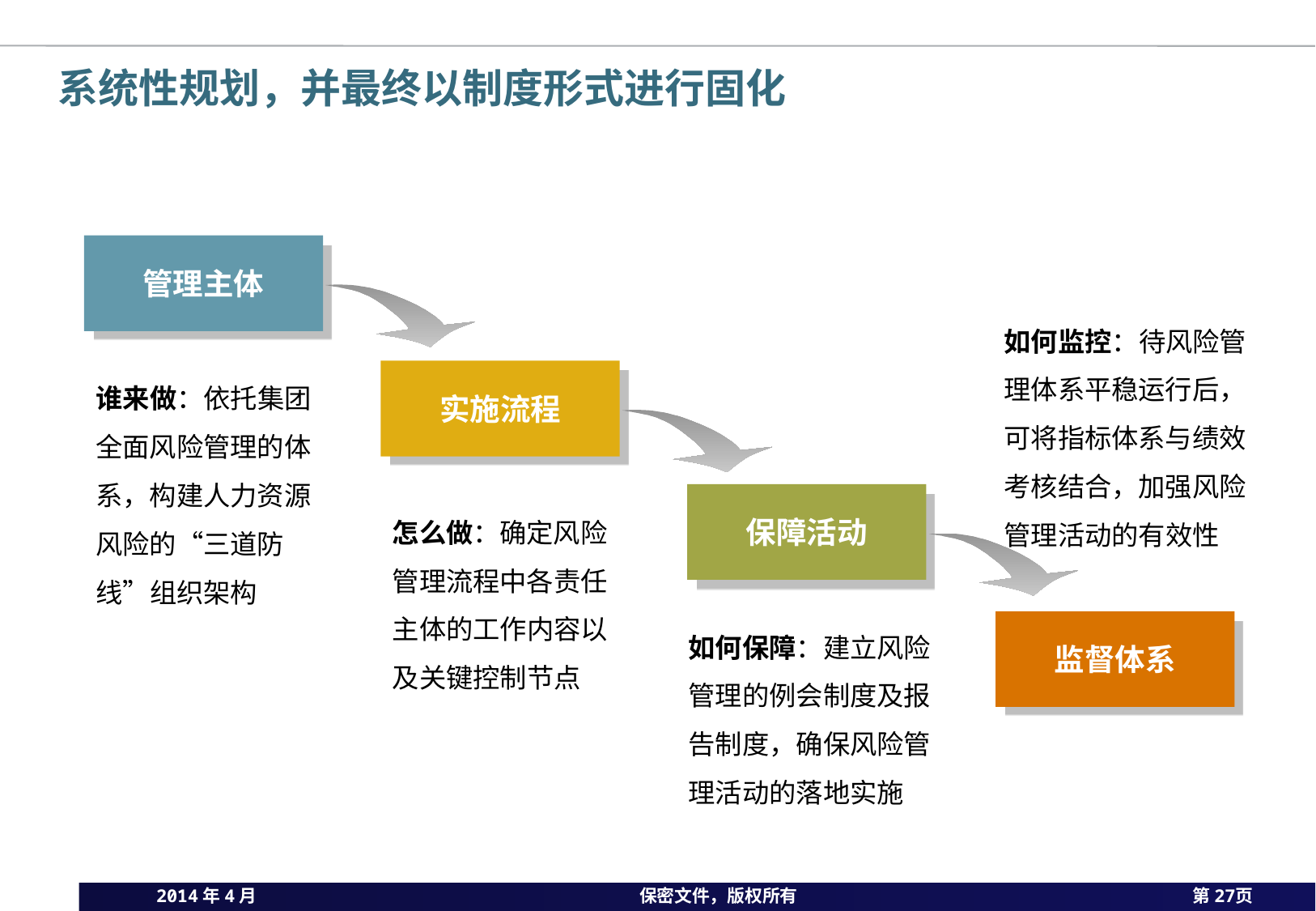

# 系统性规划，并最终以制度形式进行固化
管理主体

如何监控：待风险管理体系平稳运行后，可将指标体系与绩效考核结合，加强风险管理活动的有效性
谁来做：依托集团全面风险管理的体系，构建人力资源风险的“三道防线”组织架构
实施流程

保障活动
怎么做：确定风险管理流程中各责任主体的工作内容以及关键控制节点

如何保障：建立风险管理的例会制度及报告制度，确保风险管理活动的落地实施
监督体系